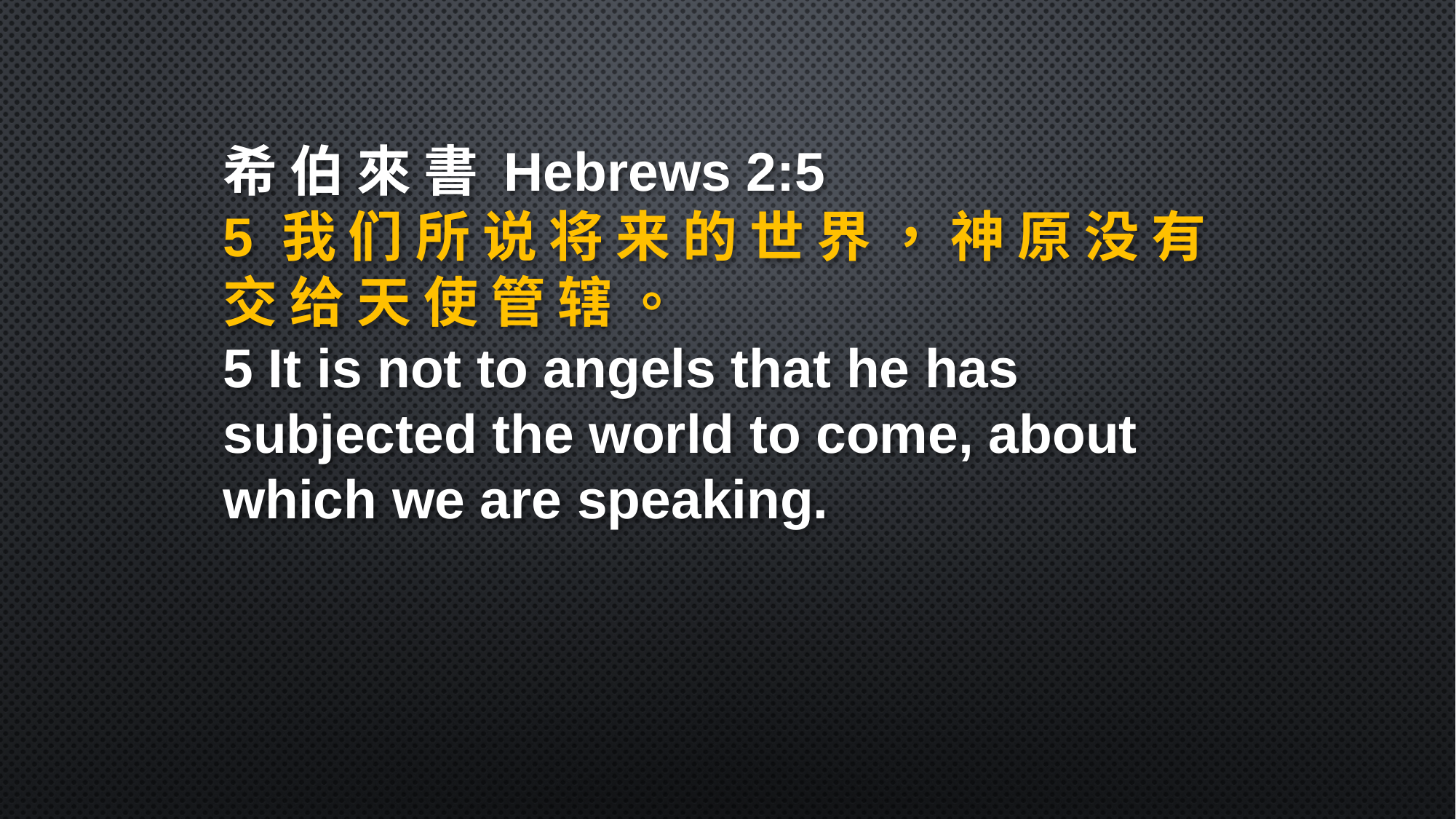

希 伯 來 書 Hebrews 2:5
5 我 们 所 说 将 来 的 世 界 ， 神 原 没 有 交 给 天 使 管 辖 。
5 It is not to angels that he has subjected the world to come, about which we are speaking.